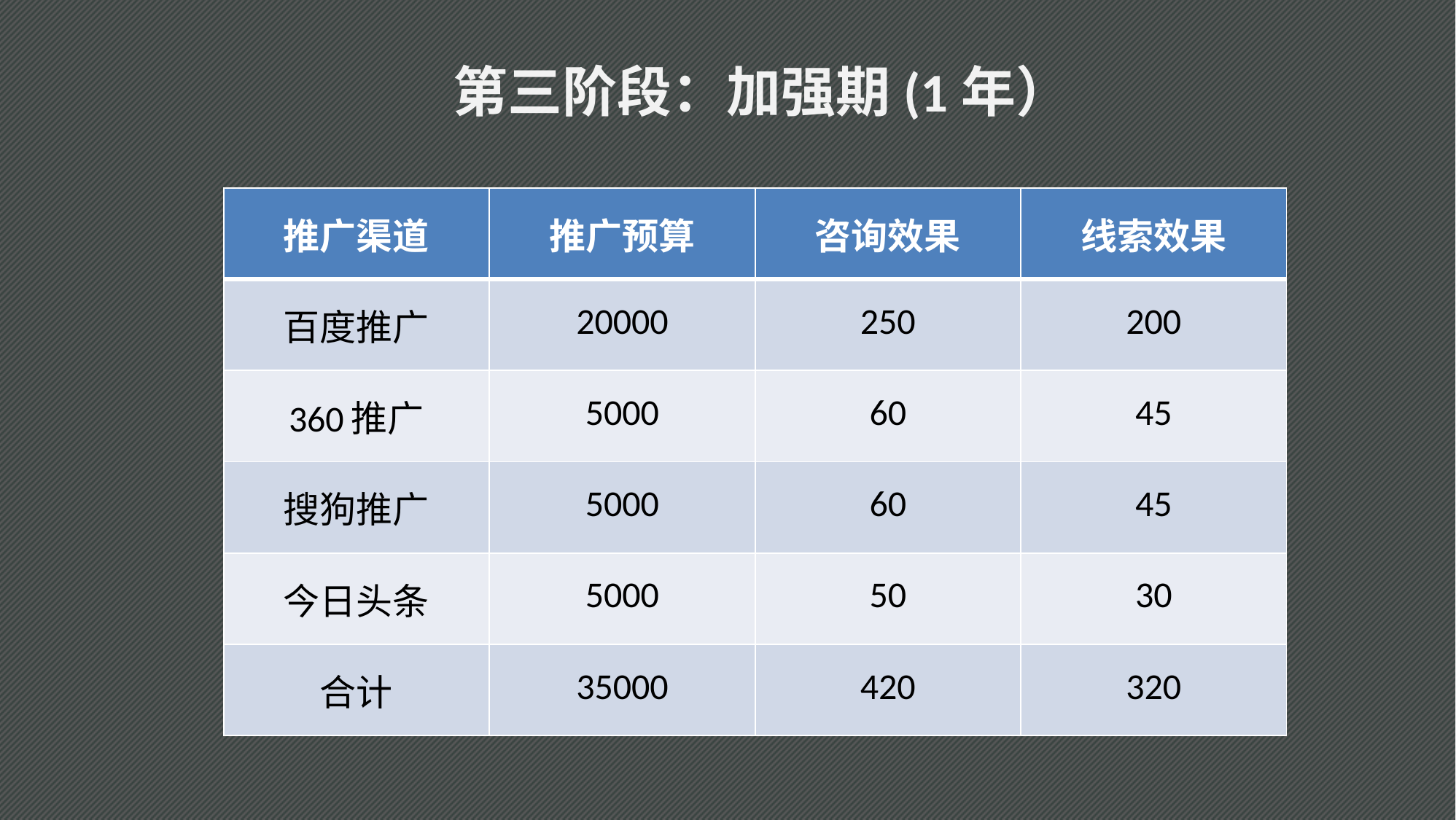

第三阶段：加强期(1年）
| 推广渠道 | 推广预算 | 咨询效果 | 线索效果 |
| --- | --- | --- | --- |
| 百度推广 | 20000 | 250 | 200 |
| 360推广 | 5000 | 60 | 45 |
| 搜狗推广 | 5000 | 60 | 45 |
| 今日头条 | 5000 | 50 | 30 |
| 合计 | 35000 | 420 | 320 |